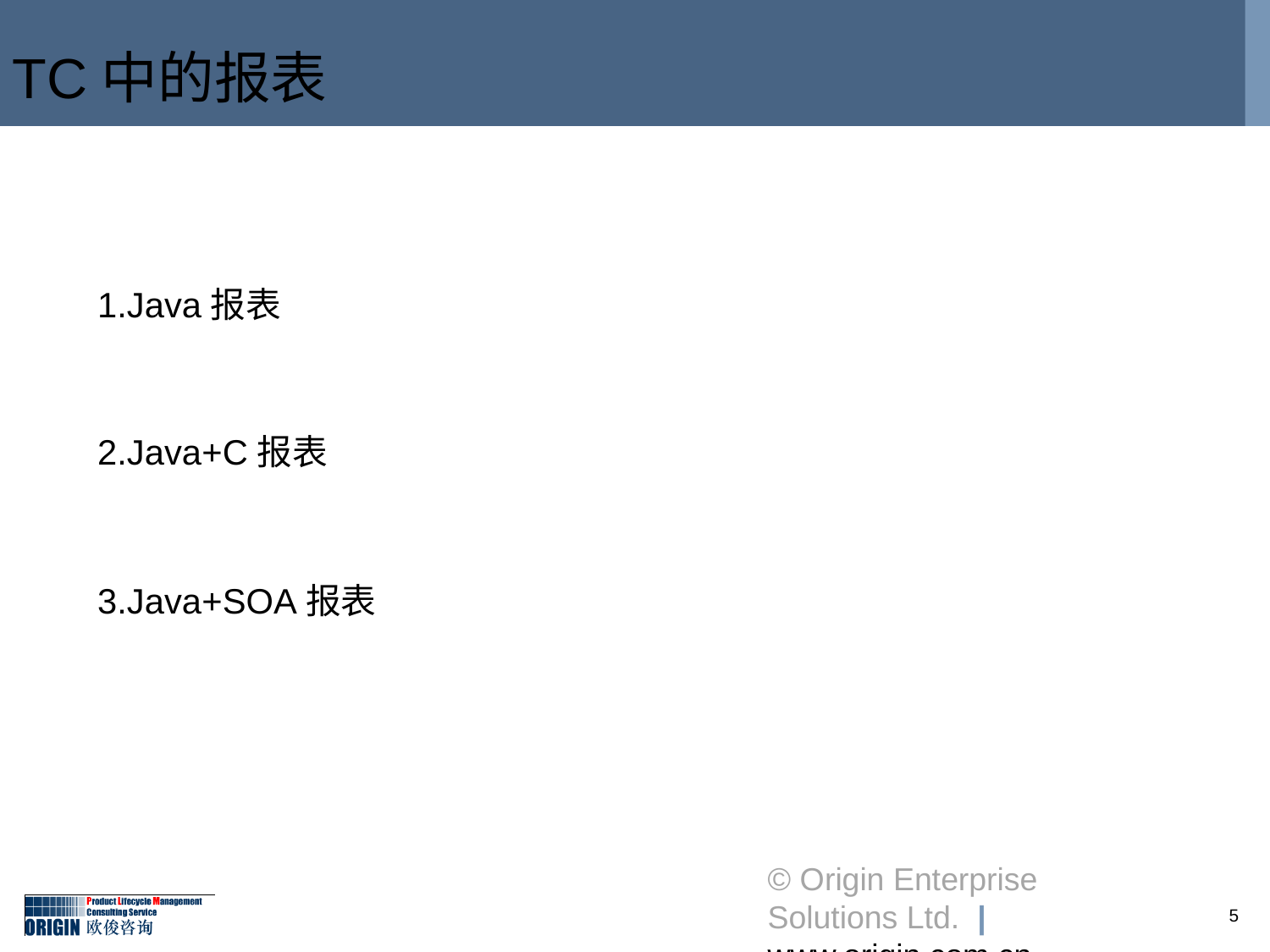

TC中的报表
1.Java报表

2.Java+C报表

3.Java+SOA报表

5
© Origin Enterprise Solutions Ltd.  |   www.origin.com.cn